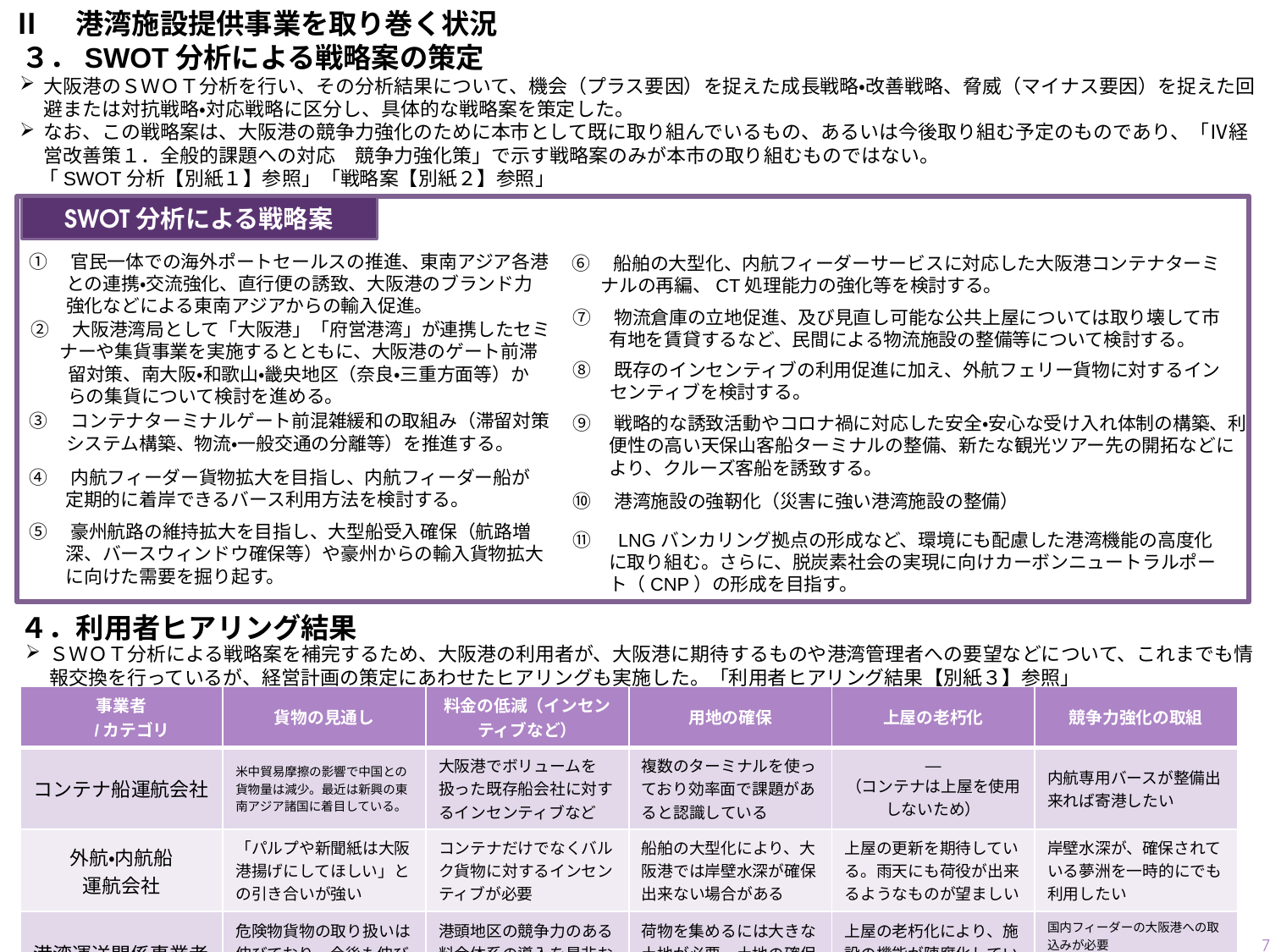

Ⅱ　港湾施設提供事業を取り巻く状況
３．SWOT分析による戦略案の策定
大阪港のＳＷＯＴ分析を行い、その分析結果について、機会（プラス要因）を捉えた成長戦略・改善戦略、脅威（マイナス要因）を捉えた回避または対抗戦略・対応戦略に区分し、具体的な戦略案を策定した。
なお、この戦略案は、大阪港の競争力強化のために本市として既に取り組んでいるもの、あるいは今後取り組む予定のものであり、「Ⅳ経営改善策１．全般的課題への対応　競争力強化策」で示す戦略案のみが本市の取り組むものではない。
　「SWOT分析【別紙１】参照」「戦略案【別紙２】参照」

　SWOT分析による戦略案
①　官民一体での海外ポートセールスの推進、東南アジア各港
　　との連携・交流強化、直行便の誘致、大阪港のブランド力
　　強化などによる東南アジアからの輸入促進。
⑥　船舶の大型化、内航フィーダーサービスに対応した大阪港コンテナターミ
      ナルの再編、CT処理能力の強化等を検討する。
⑦　物流倉庫の立地促進、及び見直し可能な公共上屋については取り壊して市有地を賃貸するなど、民間による物流施設の整備等について検討する。
②　大阪港湾局として「大阪港」「府営港湾」が連携したセミ
      ナーや集貨事業を実施するとともに、大阪港のゲート前滞
　　留対策、南大阪・和歌山・畿央地区（奈良・三重方面等）か
　　らの集貨について検討を進める。
⑧　既存のインセンティブの利用促進に加え、外航フェリー貨物に対するイン
　　センティブを検討する。
③　コンテナターミナルゲート前混雑緩和の取組み（滞留対策
　　システム構築、物流・一般交通の分離等）を推進する。
⑨　戦略的な誘致活動やコロナ禍に対応した安全・安心な受け入れ体制の構築、利便性の高い天保山客船ターミナルの整備、新たな観光ツアー先の開拓などにより、クルーズ客船を誘致する。
④　内航フィーダー貨物拡大を目指し、内航フィーダー船が定期的に着岸できるバース利用方法を検討する。
⑩　港湾施設の強靭化（災害に強い港湾施設の整備）

⑤　豪州航路の維持拡大を目指し、大型船受入確保（航路増深、バースウィンドウ確保等）や豪州からの輸入貨物拡大に向けた需要を掘り起す。
⑪　LNGバンカリング拠点の形成など、環境にも配慮した港湾機能の高度化に取り組む。さらに、脱炭素社会の実現に向けカーボンニュートラルポート（CNP）の形成を目指す。
４．利用者ヒアリング結果
ＳＷＯＴ分析による戦略案を補完するため、大阪港の利用者が、大阪港に期待するものや港湾管理者への要望などについて、これまでも情報交換を行っているが、経営計画の策定にあわせたヒアリングも実施した。「利用者ヒアリング結果【別紙３】参照」
| 事業者 　/カテゴリ | 貨物の見通し | 料金の低減（インセンティブなど） | 用地の確保 | 上屋の老朽化 | 競争力強化の取組 |
| --- | --- | --- | --- | --- | --- |
| コンテナ船運航会社 | 米中貿易摩擦の影響で中国との貨物量は減少。最近は新興の東南アジア諸国に着目している。 | 大阪港でボリュームを扱った既存船会社に対するインセンティブなど | 複数のターミナルを使っており効率面で課題があると認識している | ― （コンテナは上屋を使用しないため） | 内航専用バースが整備出来れば寄港したい |
| 外航・内航船 運航会社 | 「パルプや新聞紙は大阪港揚げにしてほしい」との引き合いが強い | コンテナだけでなくバルク貨物に対するインセンティブが必要 | 船舶の大型化により、大阪港では岸壁水深が確保出来ない場合がある | 上屋の更新を期待している。雨天にも荷役が出来るようなものが望ましい | 岸壁水深が、確保されている夢洲を一時的にでも利用したい |
| 港湾運送関係事業者 | 危険物貨物の取り扱いは伸びており、今後も伸びると思っている | 港頭地区の競争力のある料金体系の導入を是非お願いしたい | 荷物を集めるには大きな土地が必要。土地の確保をお願いしたい | 上屋の老朽化により、施設の機能が陳腐化している | 国内フィーダーの大阪港への取込みが必要 老朽化したガントリークレーンの更新は有難い |
7